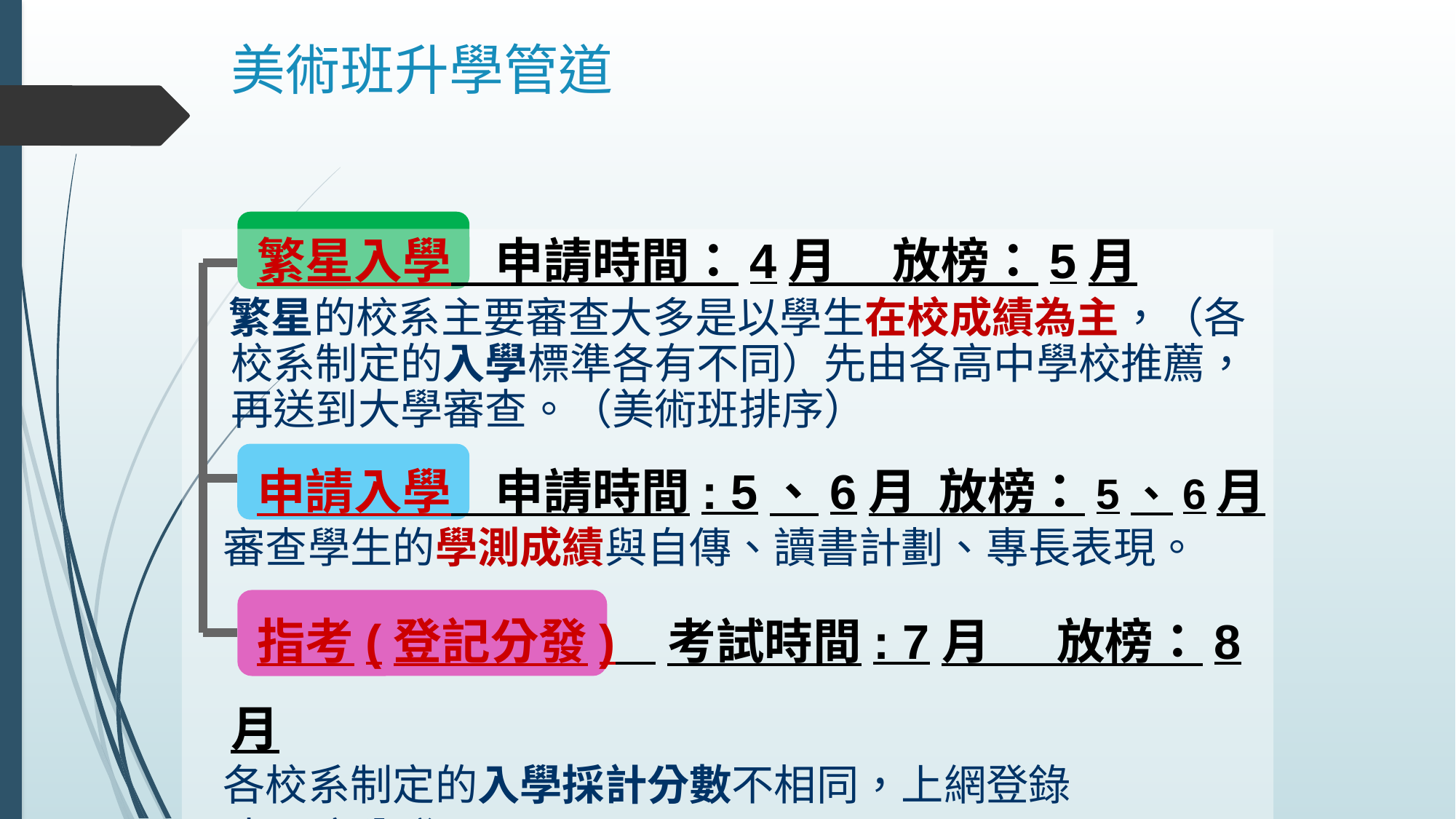

美術班升學管道

     繁星入學    申請時間：4月     放榜：5月
   繁星的校系主要審查大多是以學生在校成績為主，（各校系制定的入學標準各有不同）先由各高中學校推薦，再送到大學審查。（美術班排序）
     申請入學    申請時間: 5、6月  放榜：5、6月
   審查學生的學測成績與自傳、讀書計劃、專長表現。
     指考(登記分發)   考試時間: 7月      放榜：8月
   各校系制定的入學採計分數不相同，上網登錄
   志願序分發。